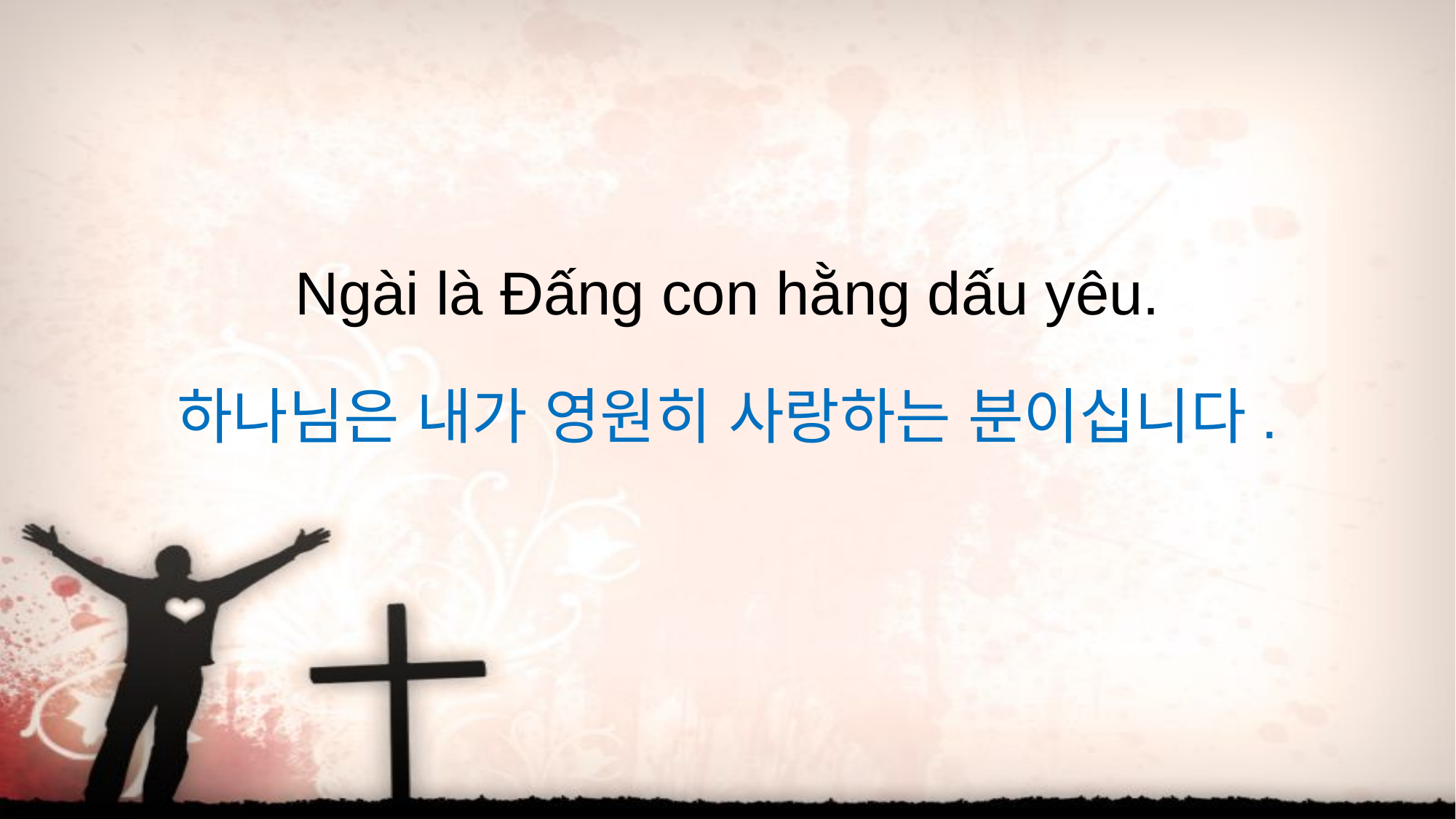

Ngài là Đấng con hằng dấu yêu.
하나님은 내가 영원히 사랑하는 분이십니다.